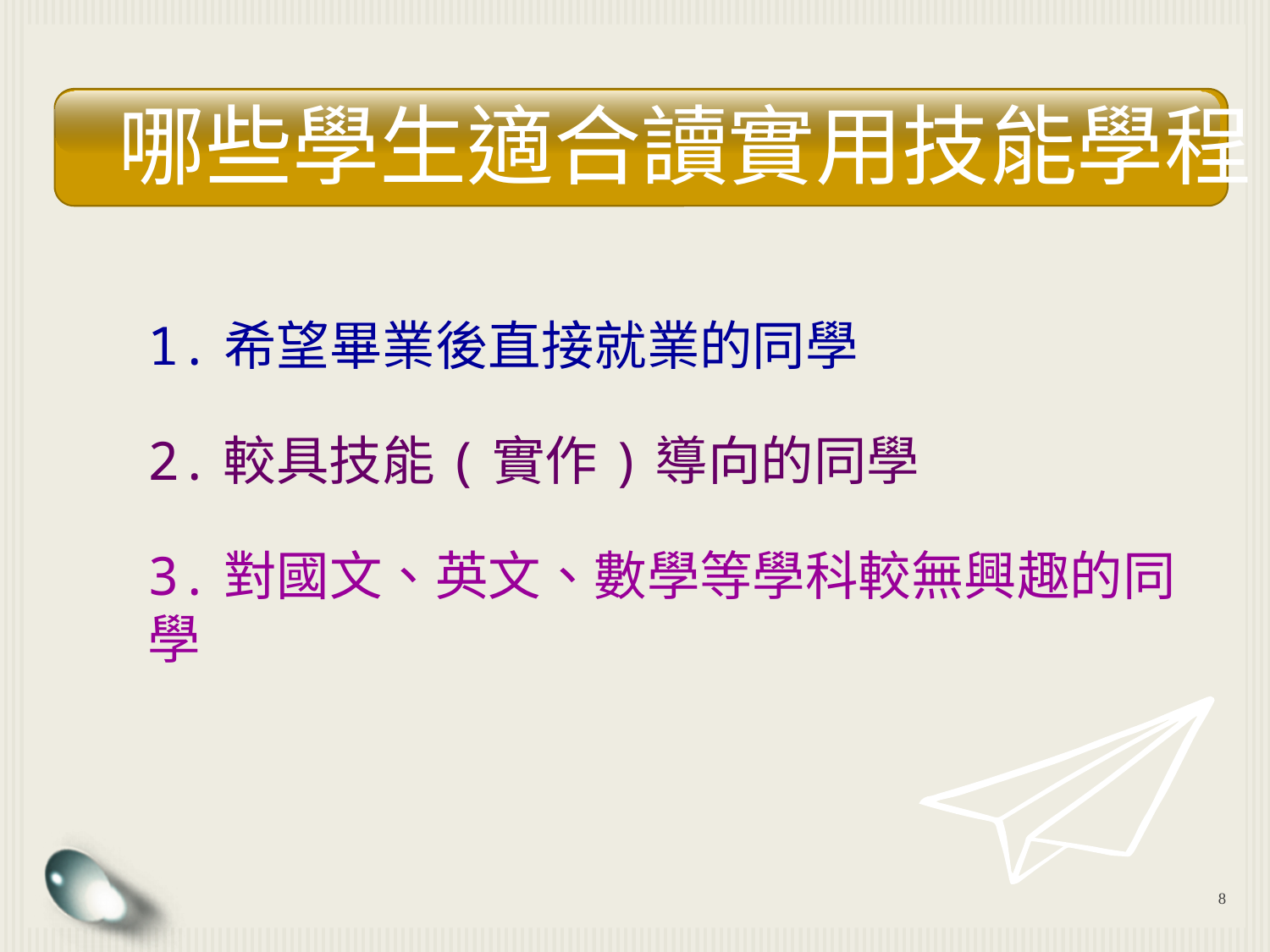

哪些學生適合讀實用技能學程

1.希望畢業後直接就業的同學
2.較具技能(實作)導向的同學
3.對國文、英文、數學等學科較無興趣的同學

8